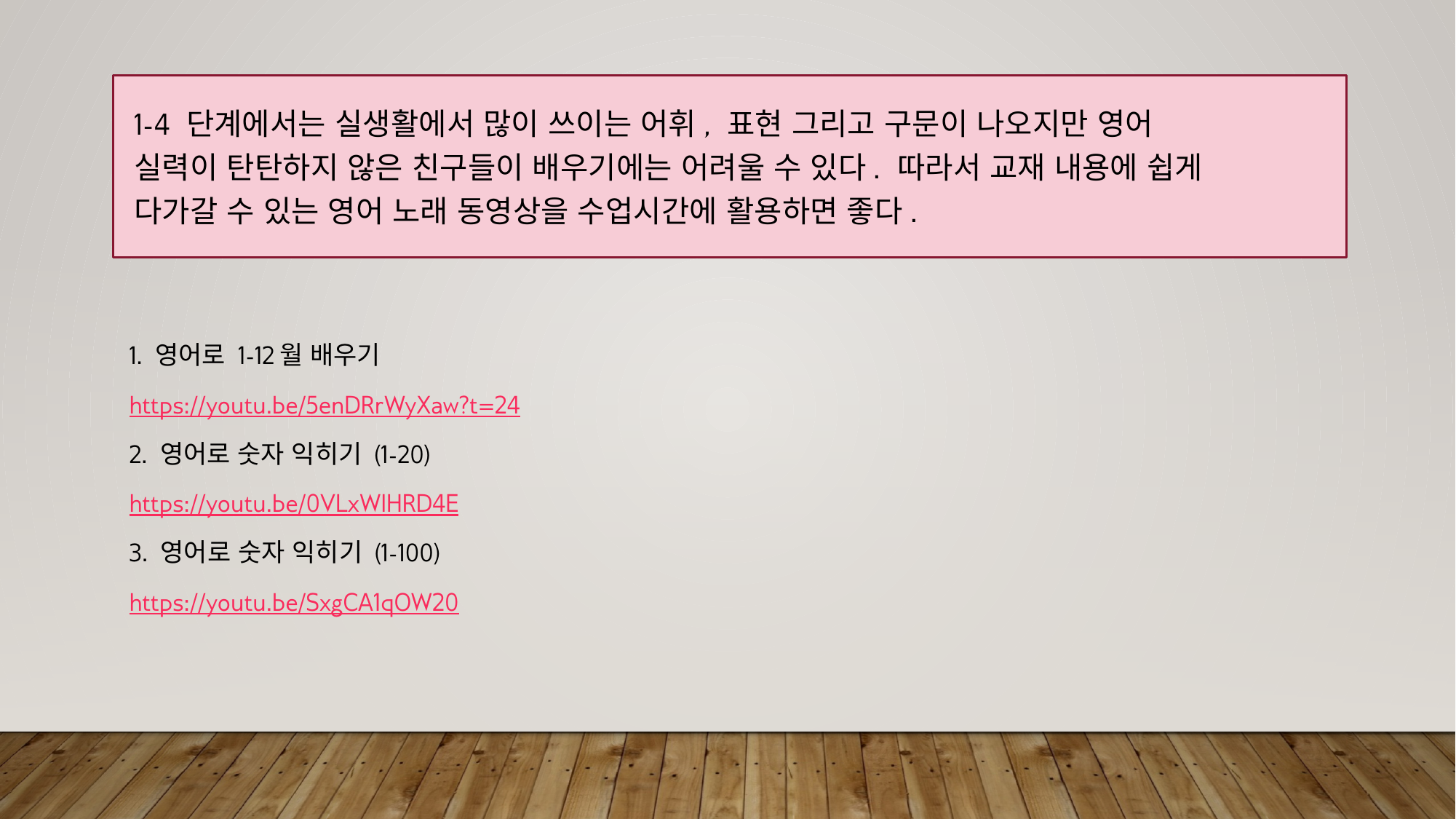

1-4 단계에서는 실생활에서 많이 쓰이는 어휘, 표현 그리고 구문이 나오지만 영어
실력이 탄탄하지 않은 친구들이 배우기에는 어려울 수 있다. 따라서 교재 내용에 쉽게
다가갈 수 있는 영어 노래 동영상을 수업시간에 활용하면 좋다.

1. 영어로 1-12월 배우기
https://youtu.be/5enDRrWyXaw?t=24
2. 영어로 숫자 익히기 (1-20)
https://youtu.be/0VLxWIHRD4E
3. 영어로 숫자 익히기 (1-100)
https://youtu.be/SxgCA1qOW20